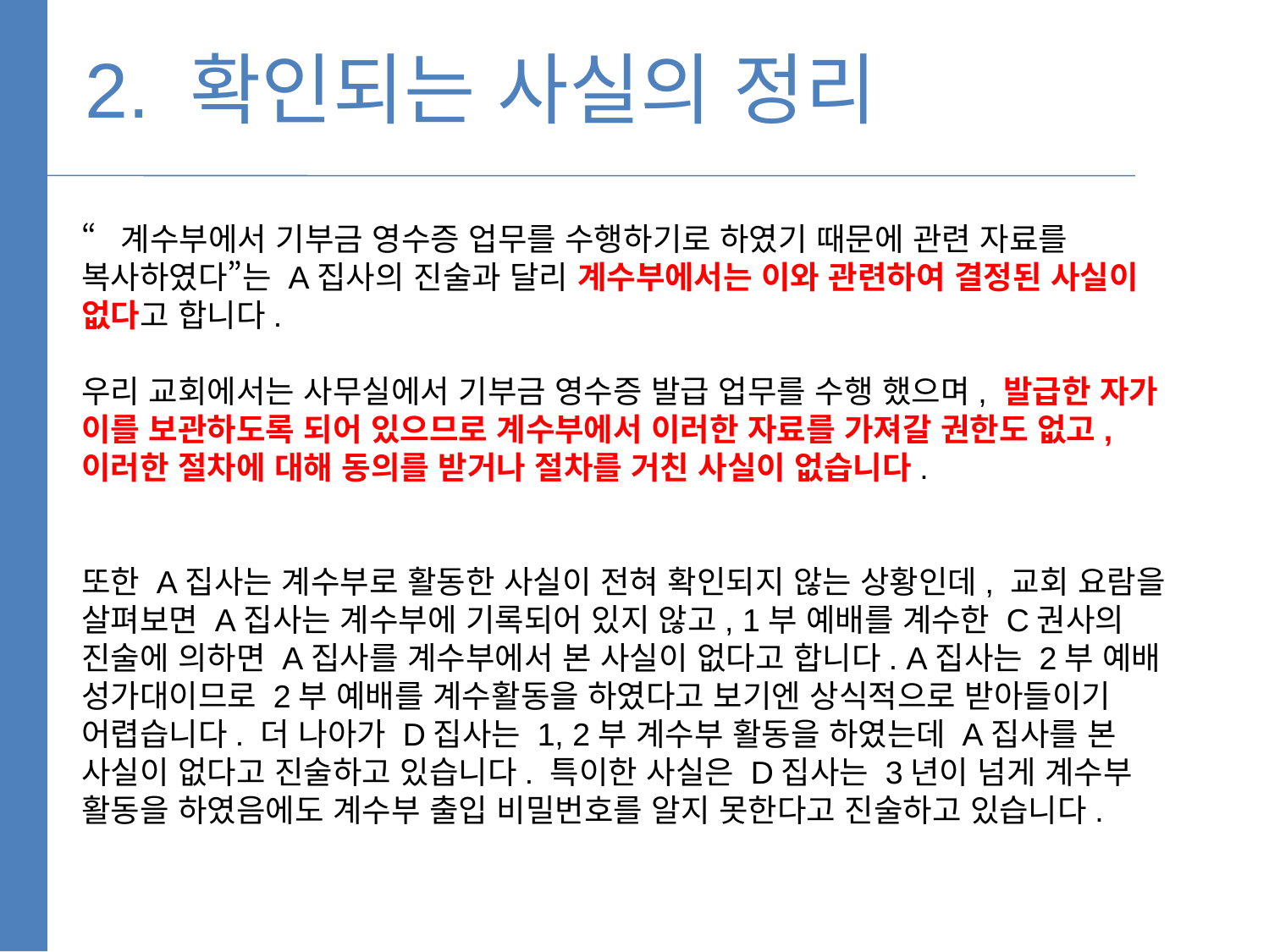

2. 확인되는 사실의 정리

“계수부에서 기부금 영수증 업무를 수행하기로 하였기 때문에 관련 자료를 복사하였다”는 A집사의 진술과 달리 계수부에서는 이와 관련하여 결정된 사실이 없다고 합니다.

우리 교회에서는 사무실에서 기부금 영수증 발급 업무를 수행 했으며, 발급한 자가 이를 보관하도록 되어 있으므로 계수부에서 이러한 자료를 가져갈 권한도 없고, 이러한 절차에 대해 동의를 받거나 절차를 거친 사실이 없습니다.

또한 A집사는 계수부로 활동한 사실이 전혀 확인되지 않는 상황인데, 교회 요람을 살펴보면 A집사는 계수부에 기록되어 있지 않고, 1부 예배를 계수한 C권사의 진술에 의하면 A집사를 계수부에서 본 사실이 없다고 합니다. A집사는 2부 예배 성가대이므로 2부 예배를 계수활동을 하였다고 보기엔 상식적으로 받아들이기 어렵습니다. 더 나아가 D집사는 1, 2부 계수부 활동을 하였는데 A집사를 본 사실이 없다고 진술하고 있습니다. 특이한 사실은 D집사는 3년이 넘게 계수부 활동을 하였음에도 계수부 출입 비밀번호를 알지 못한다고 진술하고 있습니다.